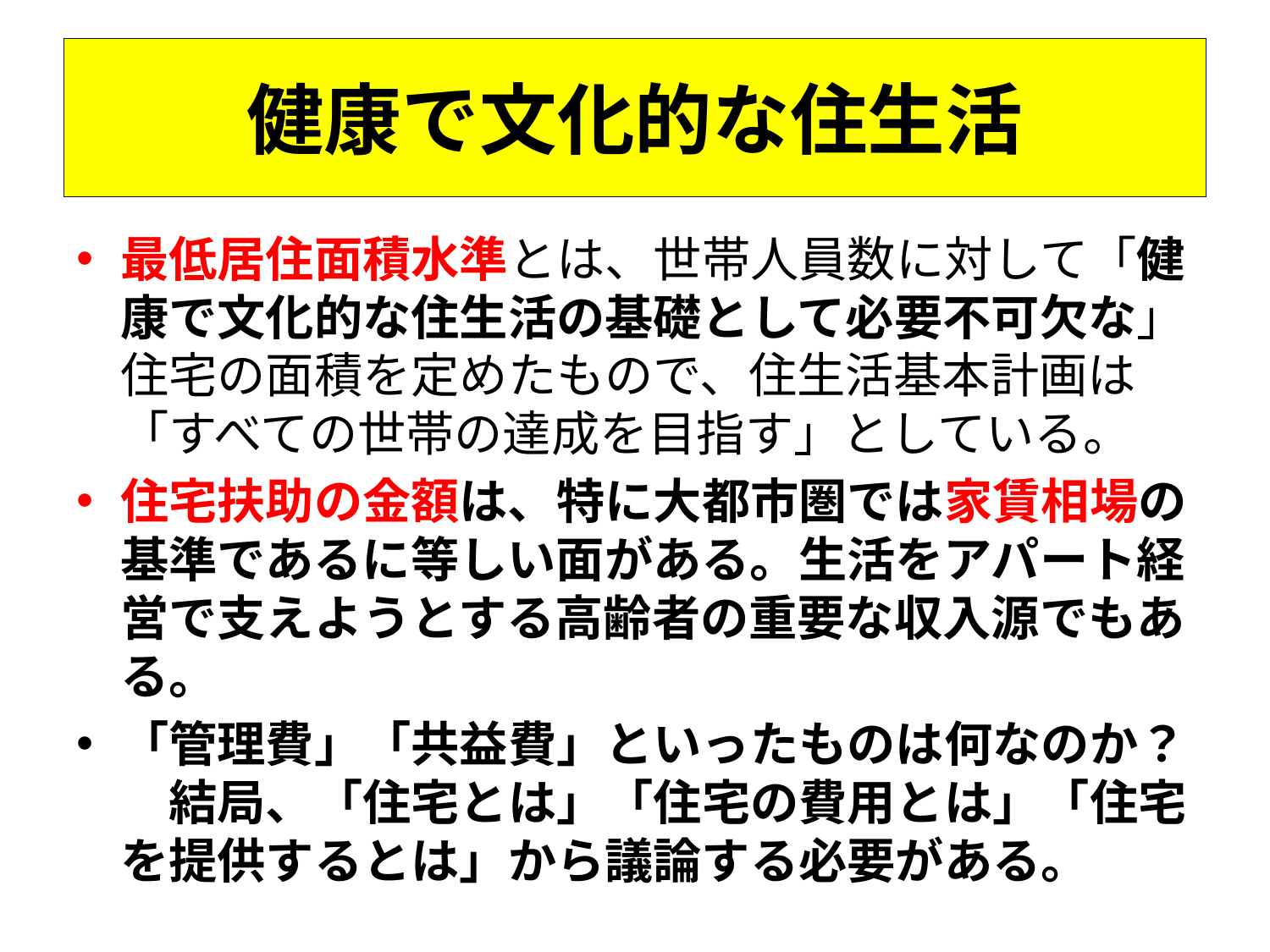

# 健康で文化的な住生活
最低居住面積水準とは、世帯人員数に対して「健康で文化的な住生活の基礎として必要不可欠な」住宅の面積を定めたもので、住生活基本計画は「すべての世帯の達成を目指す」としている。
住宅扶助の金額は、特に大都市圏では家賃相場の基準であるに等しい面がある。生活をアパート経営で支えようとする高齢者の重要な収入源でもある。
「管理費」「共益費」といったものは何なのか？ 結局、「住宅とは」「住宅の費用とは」「住宅を提供するとは」から議論する必要がある。